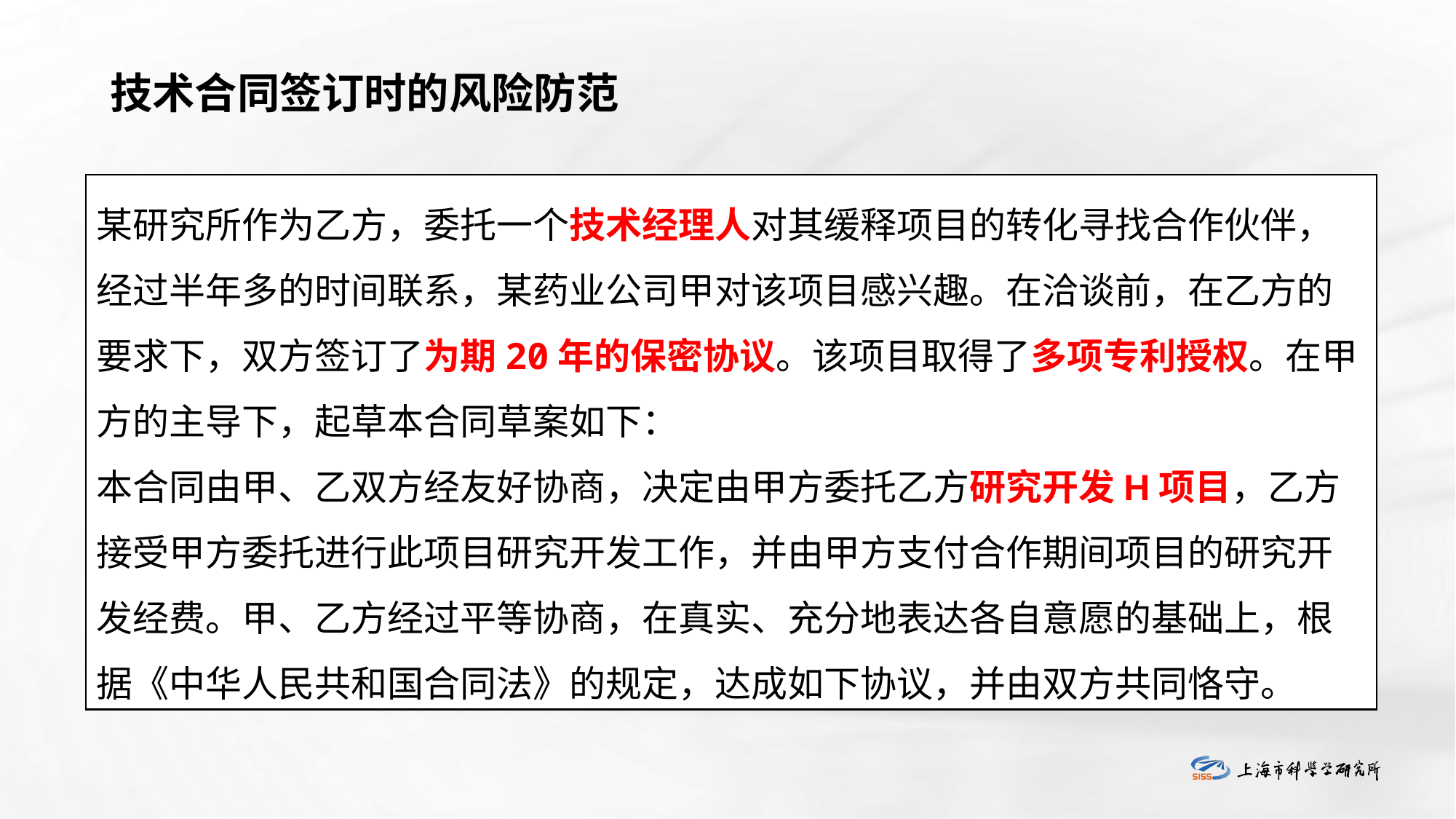

技术合同签订时的风险防范
某研究所作为乙方，委托一个技术经理人对其缓释项目的转化寻找合作伙伴，经过半年多的时间联系，某药业公司甲对该项目感兴趣。在洽谈前，在乙方的要求下，双方签订了为期20年的保密协议。该项目取得了多项专利授权。在甲方的主导下，起草本合同草案如下：
本合同由甲、乙双方经友好协商，决定由甲方委托乙方研究开发H项目，乙方接受甲方委托进行此项目研究开发工作，并由甲方支付合作期间项目的研究开发经费。甲、乙方经过平等协商，在真实、充分地表达各自意愿的基础上，根据《中华人民共和国合同法》的规定，达成如下协议，并由双方共同恪守。